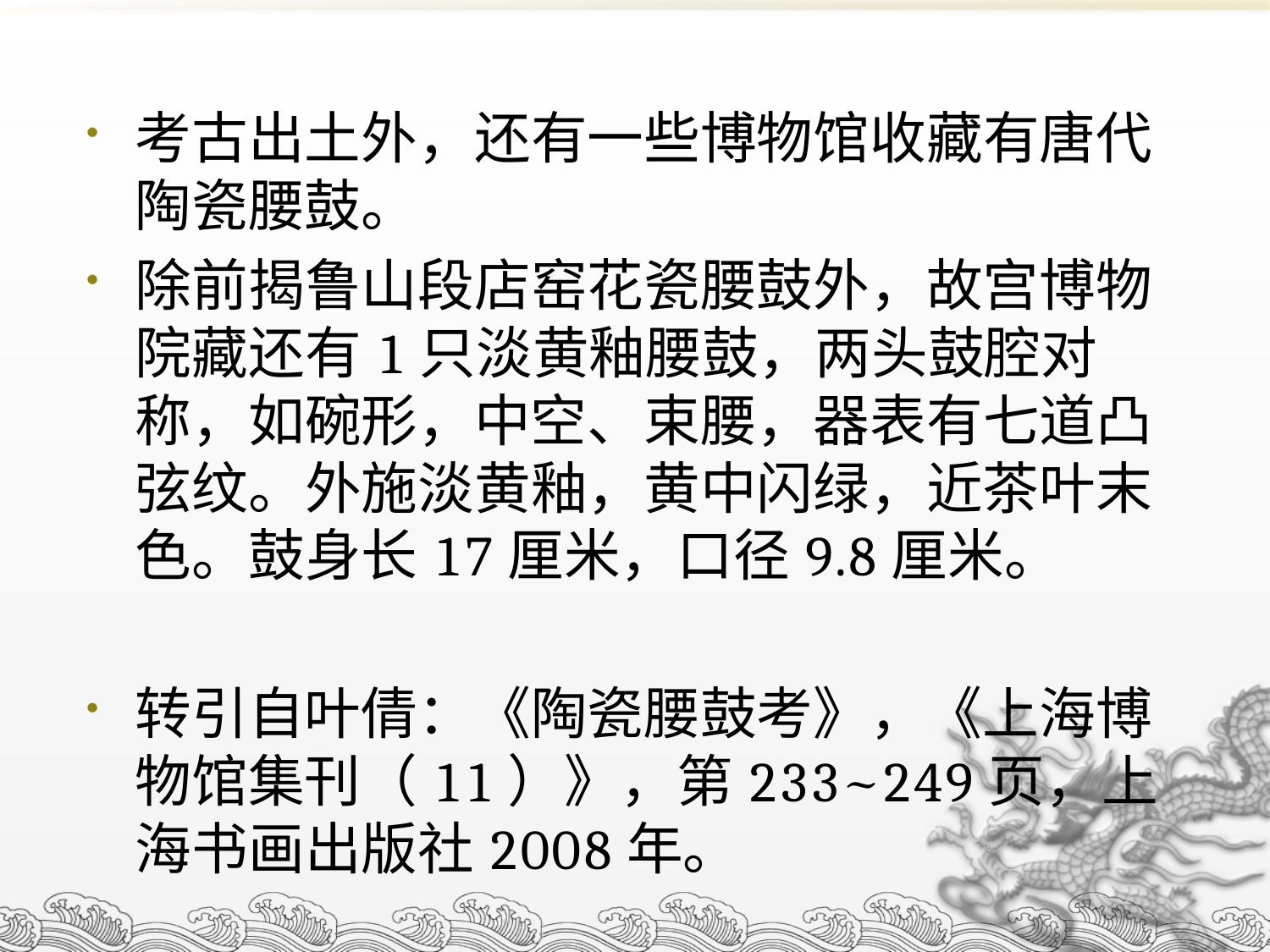

#
考古出土外，还有一些博物馆收藏有唐代陶瓷腰鼓。
除前揭鲁山段店窑花瓷腰鼓外，故宫博物院藏还有1只淡黄釉腰鼓，两头鼓腔对称，如碗形，中空、束腰，器表有七道凸弦纹。外施淡黄釉，黄中闪绿，近茶叶末色。鼓身长17厘米，口径9.8厘米。

转引自叶倩：《陶瓷腰鼓考》，《上海博物馆集刊（11）》，第233~249页，上海书画出版社2008年。